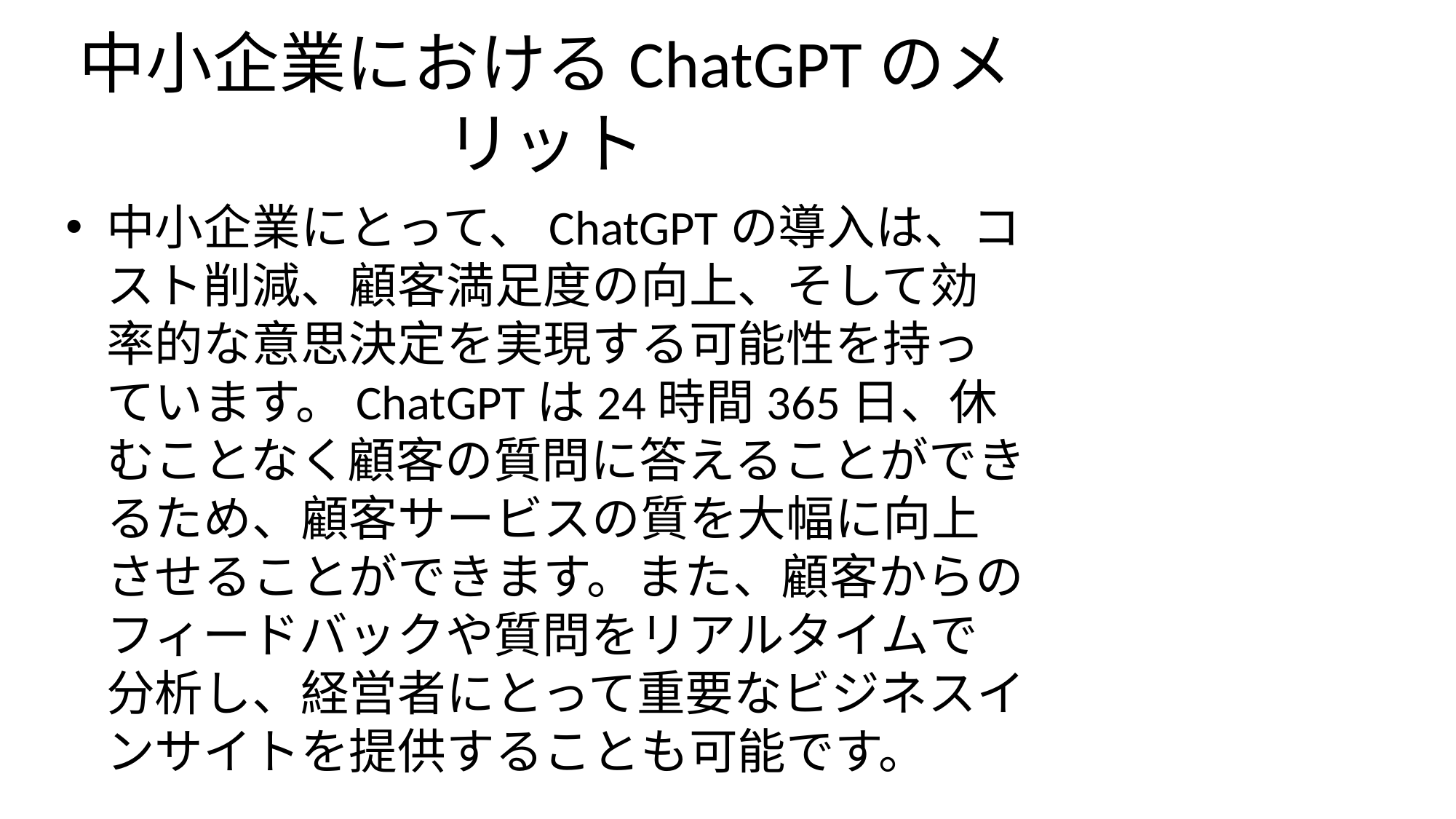

# 中小企業におけるChatGPTのメリット
中小企業にとって、ChatGPTの導入は、コスト削減、顧客満足度の向上、そして効率的な意思決定を実現する可能性を持っています。ChatGPTは24時間365日、休むことなく顧客の質問に答えることができるため、顧客サービスの質を大幅に向上させることができます。また、顧客からのフィードバックや質問をリアルタイムで分析し、経営者にとって重要なビジネスインサイトを提供することも可能です。